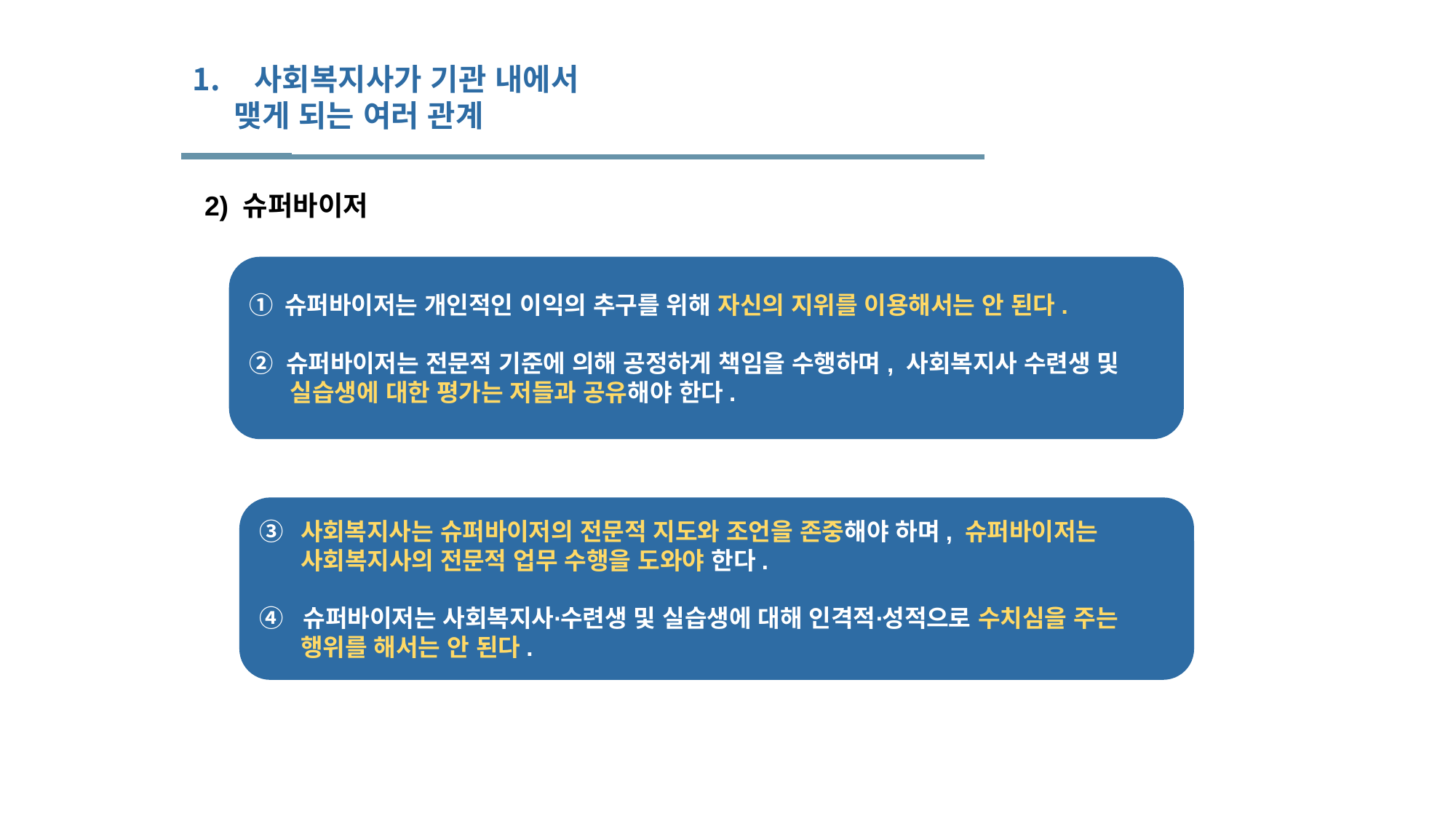

사회복지사가 기관 내에서
    맺게 되는 여러 관계

2) 슈퍼바이저
① 슈퍼바이저는 개인적인 이익의 추구를 위해 자신의 지위를 이용해서는 안 된다.

② 슈퍼바이저는 전문적 기준에 의해 공정하게 책임을 수행하며, 사회복지사 수련생 및 실습생에 대한 평가는 저들과 공유해야 한다.
③  사회복지사는 슈퍼바이저의 전문적 지도와 조언을 존중해야 하며, 슈퍼바이저는 사회복지사의 전문적 업무 수행을 도와야 한다.

④  슈퍼바이저는 사회복지사∙수련생 및 실습생에 대해 인격적∙성적으로 수치심을 주는 행위를 해서는 안 된다.